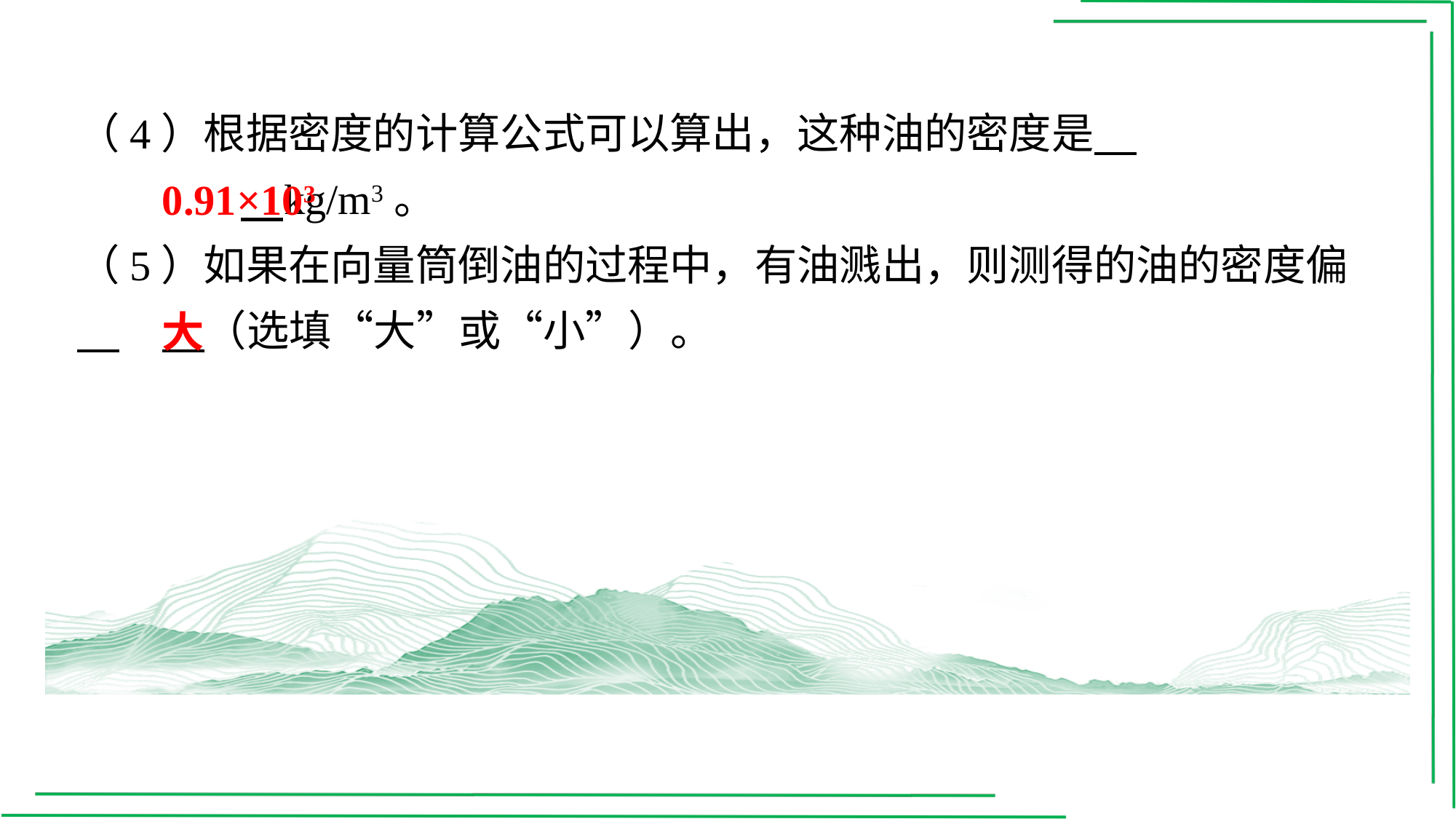

（4）根据密度的计算公式可以算出，这种油的密度是 　0.91×103　⁠kg/m3。
（5）如果在向量筒倒油的过程中，有油溅出，则测得的油的密度偏 　大　⁠（选填“大”或“小”）。
0.91×103
大